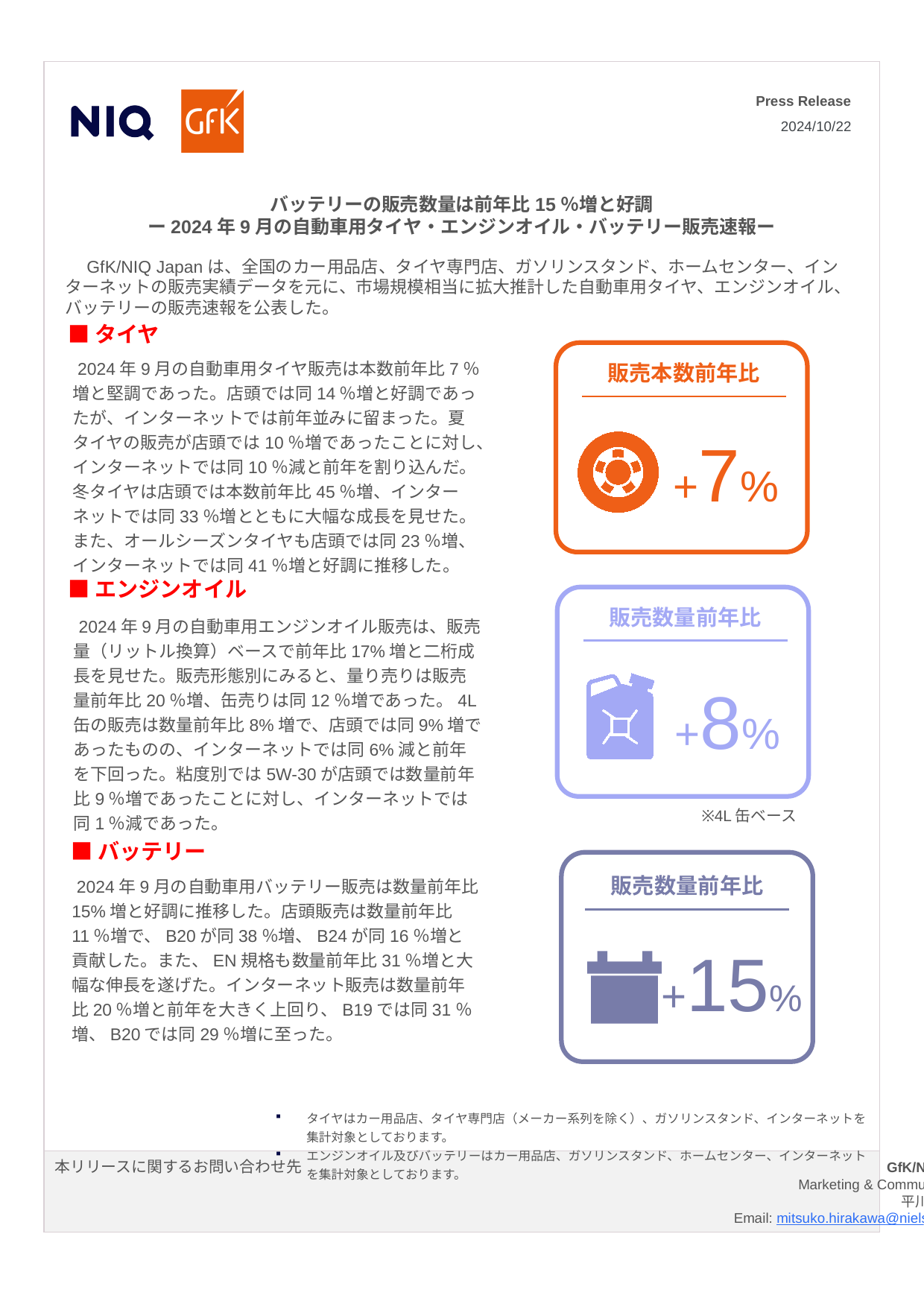

■バッテリー
2024年7月の自動車用バッテリー販売は数量前年比6%増と堅調であった。店頭では数量前年比4％増で、D26が同13％増、B20が同19％増と大きく伸長した。一方で、販売数量が最も多いB19では同5％減と前年を下回った。インターネットの数量前年比は8％増と堅調であった。D26が同18％増、B20が同17％増であったことに加え、店頭では減少が見られたB19もインターネットでは同16％増と前年を超えた。

販売数量前年比
+6%

タイヤはカー用品店、タイヤ専門店（メーカー系列を除く）、ガソリンスタンド、インターネットを集計対象としております。
エンジンオイル及びバッテリーはカー用品店、ガソリンスタンド、ホームセンター、インターネットを集計対象としております。
2024/10/22
バッテリーの販売数量は前年比15％増と好調
ー2024年9月の自動車用タイヤ・エンジンオイル・バッテリー販売速報ー
　GfK/NIQ Japanは、全国のカー用品店、タイヤ専門店、ガソリンスタンド、ホームセンター、インターネットの販売実績データを元に、市場規模相当に拡大推計した自動車用タイヤ、エンジンオイル、バッテリーの販売速報を公表した。
■タイヤ

販売本数前年比

+7%
 2024年9月の自動車用タイヤ販売は本数前年比7％増と堅調であった。店頭では同14％増と好調であったが、インターネットでは前年並みに留まった。夏タイヤの販売が店頭では10％増であったことに対し、インターネットでは同10％減と前年を割り込んだ。冬タイヤは店頭では本数前年比45％増、インターネットでは同33％増とともに大幅な成長を見せた。また、オールシーズンタイヤも店頭では同23％増、インターネットでは同41％増と好調に推移した。
■エンジンオイル

販売数量前年比

+8%
※4L缶ベース
 2024年9月の自動車用エンジンオイル販売は、販売量（リットル換算）ベースで前年比17%増と二桁成長を見せた。販売形態別にみると、量り売りは販売量前年比20％増、缶売りは同12％増であった。4L缶の販売は数量前年比8%増で、店頭では同9%増であったものの、インターネットでは同6%減と前年を下回った。粘度別では5W-30が店頭では数量前年比9％増であったことに対し、インターネットでは同1％減であった。
■バッテリー

販売数量前年比
+15%

 2024年9月の自動車用バッテリー販売は数量前年比15%増と好調に推移した。店頭販売は数量前年比11％増で、B20が同38％増、B24が同16％増と貢献した。また、EN規格も数量前年比31％増と大幅な伸長を遂げた。インターネット販売は数量前年比20％増と前年を大きく上回り、B19では同31％増、B20では同29％増に至った。
タイヤはカー用品店、タイヤ専門店（メーカー系列を除く）、ガソリンスタンド、インターネットを集計対象としております。
エンジンオイル及びバッテリーはカー用品店、ガソリンスタンド、ホームセンター、インターネットを集計対象としております。